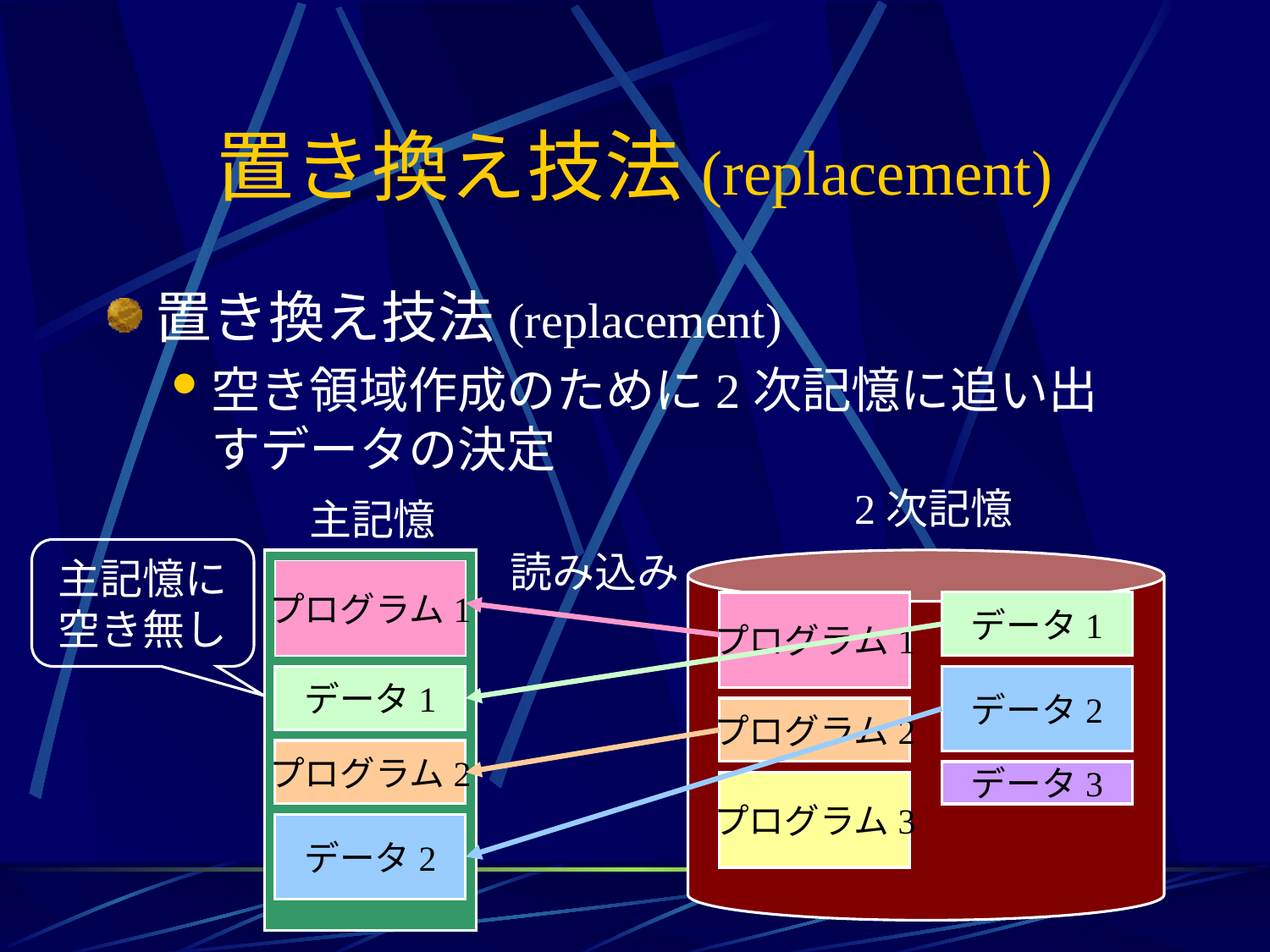

# 置き換え技法(replacement)
置き換え技法(replacement)
空き領域作成のために2次記憶に追い出すデータの決定
2次記憶
主記憶
主記憶に空き無し
読み込み
プログラム1

プログラム1
データ1

データ1
データ2
プログラム2

データ2

プログラム2
データ3
プログラム3